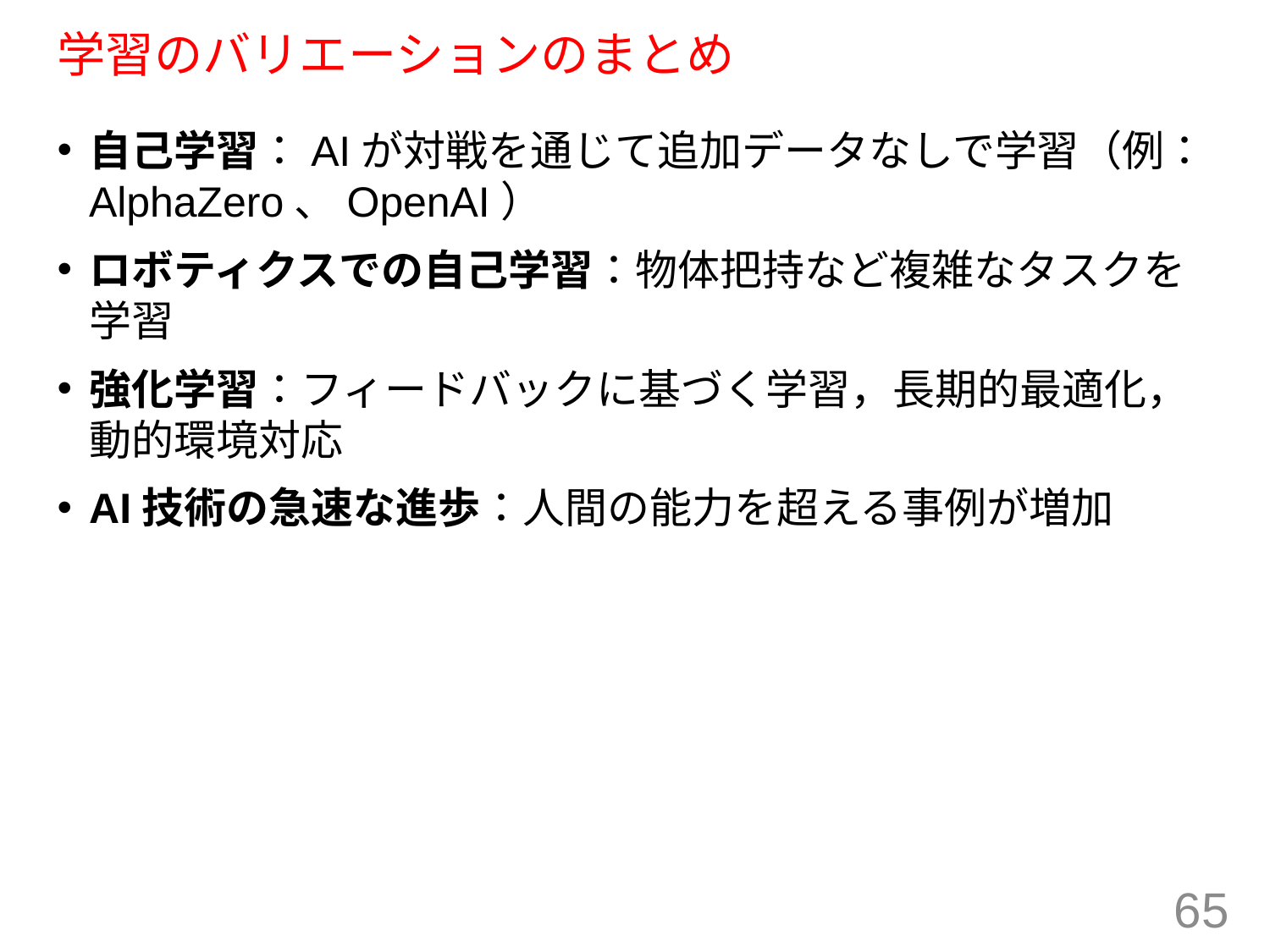

# 学習のバリエーションのまとめ
自己学習：AIが対戦を通じて追加データなしで学習（例：AlphaZero、OpenAI）
ロボティクスでの自己学習：物体把持など複雑なタスクを学習
強化学習：フィードバックに基づく学習，長期的最適化，動的環境対応
AI技術の急速な進歩：人間の能力を超える事例が増加
65